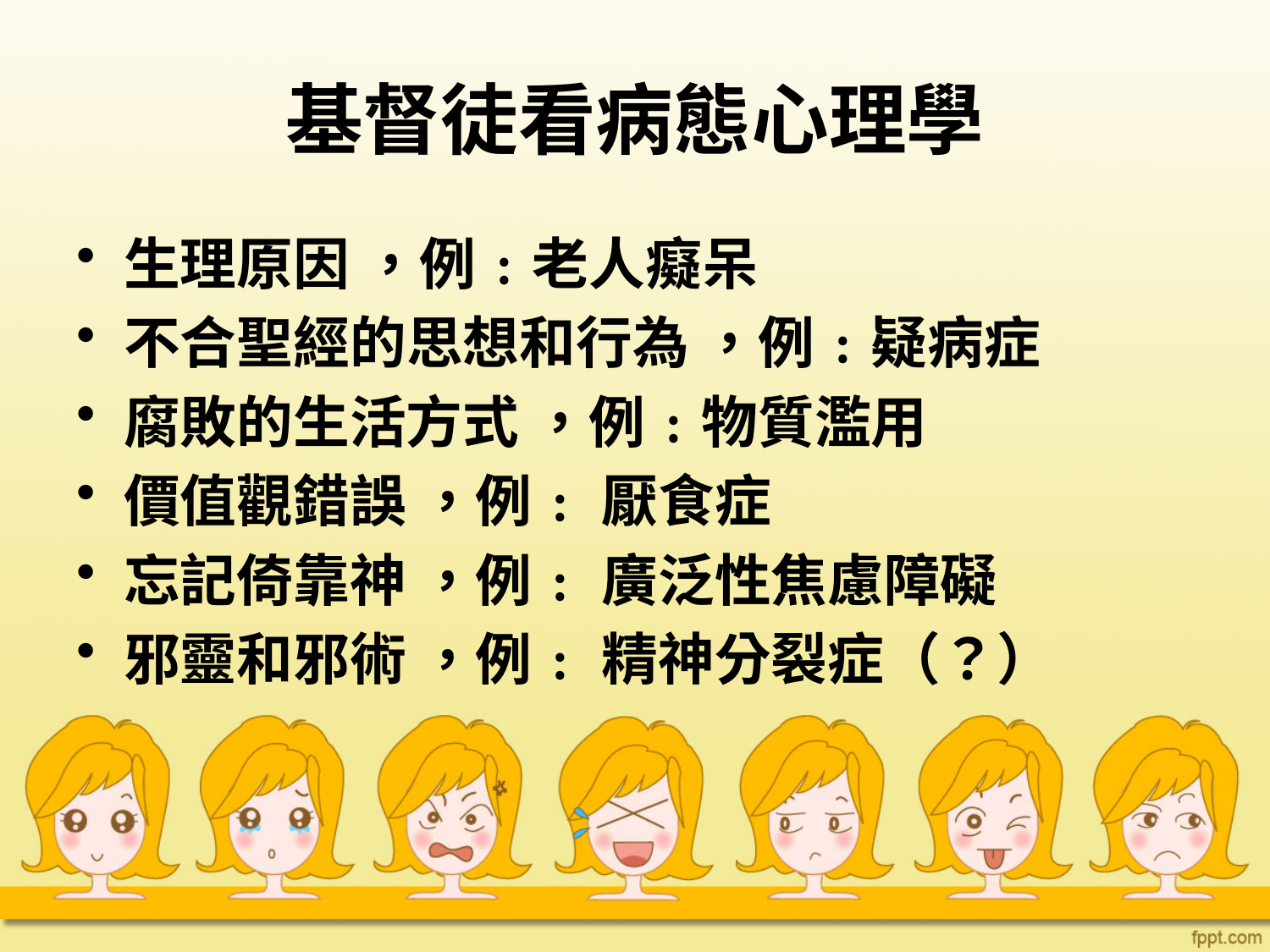

# 基督徒看病態心理學
生理原因 ，例﹕老人癡呆
不合聖經的思想和行為 ，例﹕疑病症
腐敗的生活方式 ，例﹕物質濫用
價值觀錯誤 ，例﹕ 厭食症
忘記倚靠神 ，例﹕ 廣泛性焦慮障礙
邪靈和邪術 ，例﹕ 精神分裂症（？）